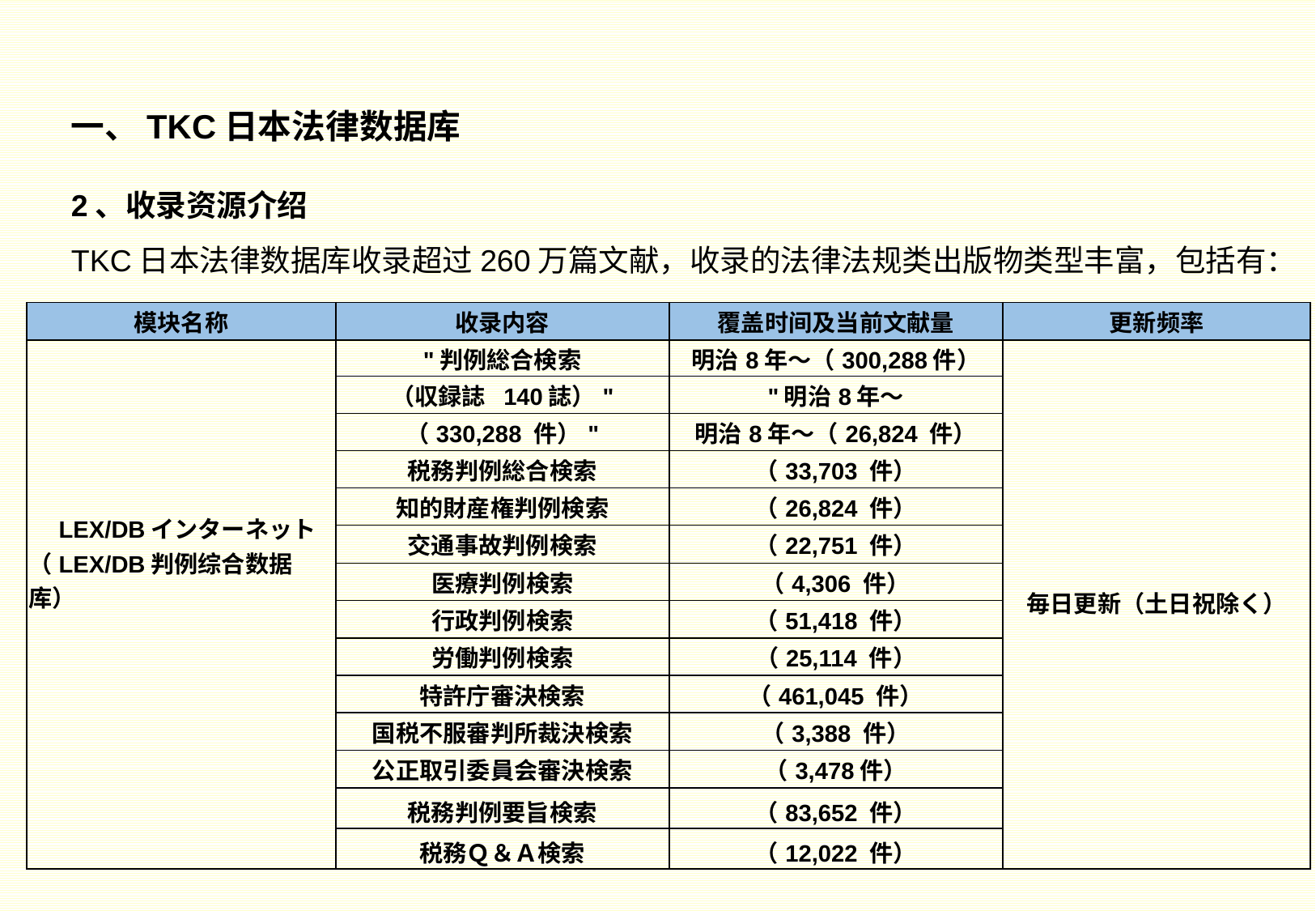

一、TKC日本法律数据库

2、收录资源介绍
TKC日本法律数据库收录超过260万篇文献，收录的法律法规类出版物类型丰富，包括有：

| 模块名称 | 收录内容 | 覆盖时间及当前文献量 | 更新频率 |
| --- | --- | --- | --- |
| LEX/DBインターネット （LEX/DB判例综合数据库） | "判例総合検索 | 明治8年～（300,288件） | 毎日更新（土日祝除く） |
|  | （収録誌 140誌）" | "明治8年～ |  |
|  | （330,288 件）" | 明治8年～（26,824 件） |  |
|  | 税務判例総合検索 | （33,703 件） |  |
|  | 知的財産権判例検索 | （26,824 件） |  |
|  | 交通事故判例検索 | （22,751 件） |  |
|  | 医療判例検索 | （4,306 件） |  |
|  | 行政判例検索 | （51,418 件） |  |
|  | 労働判例検索 | （25,114 件） |  |
|  | 特許庁審決検索 | （461,045 件） |  |
|  | 国税不服審判所裁決検索 | （3,388 件） |  |
|  | 公正取引委員会審決検索 | （3,478件） |  |
|  | 税務判例要旨検索 | （83,652 件） |  |
|  | 税務Ｑ＆Ａ検索 | （12,022 件） |  |